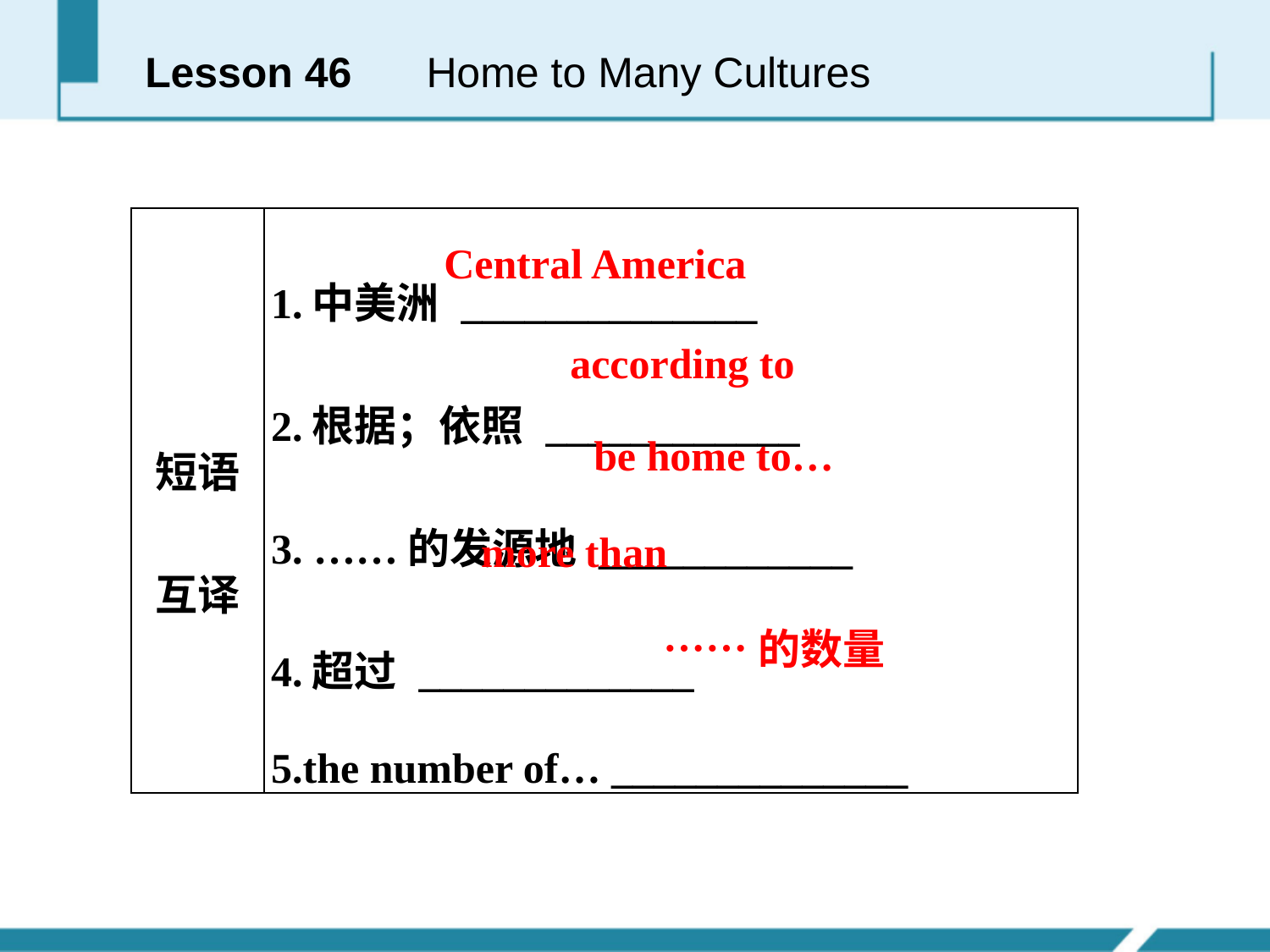

Lesson 46 　Home to Many Cultures
| 短语 互译 | 1.中美洲 \_\_\_\_\_\_\_\_\_\_\_\_\_\_ 2.根据；依照 \_\_\_\_\_\_\_\_\_\_\_\_ 3. ……的发源地 \_\_\_\_\_\_\_\_\_\_\_\_ 4.超过 \_\_\_\_\_\_\_\_\_\_\_\_\_ 5.the number of… \_\_\_\_\_\_\_\_\_\_\_\_\_\_ |
| --- | --- |
Central America
according to
be home to…
more than
……的数量